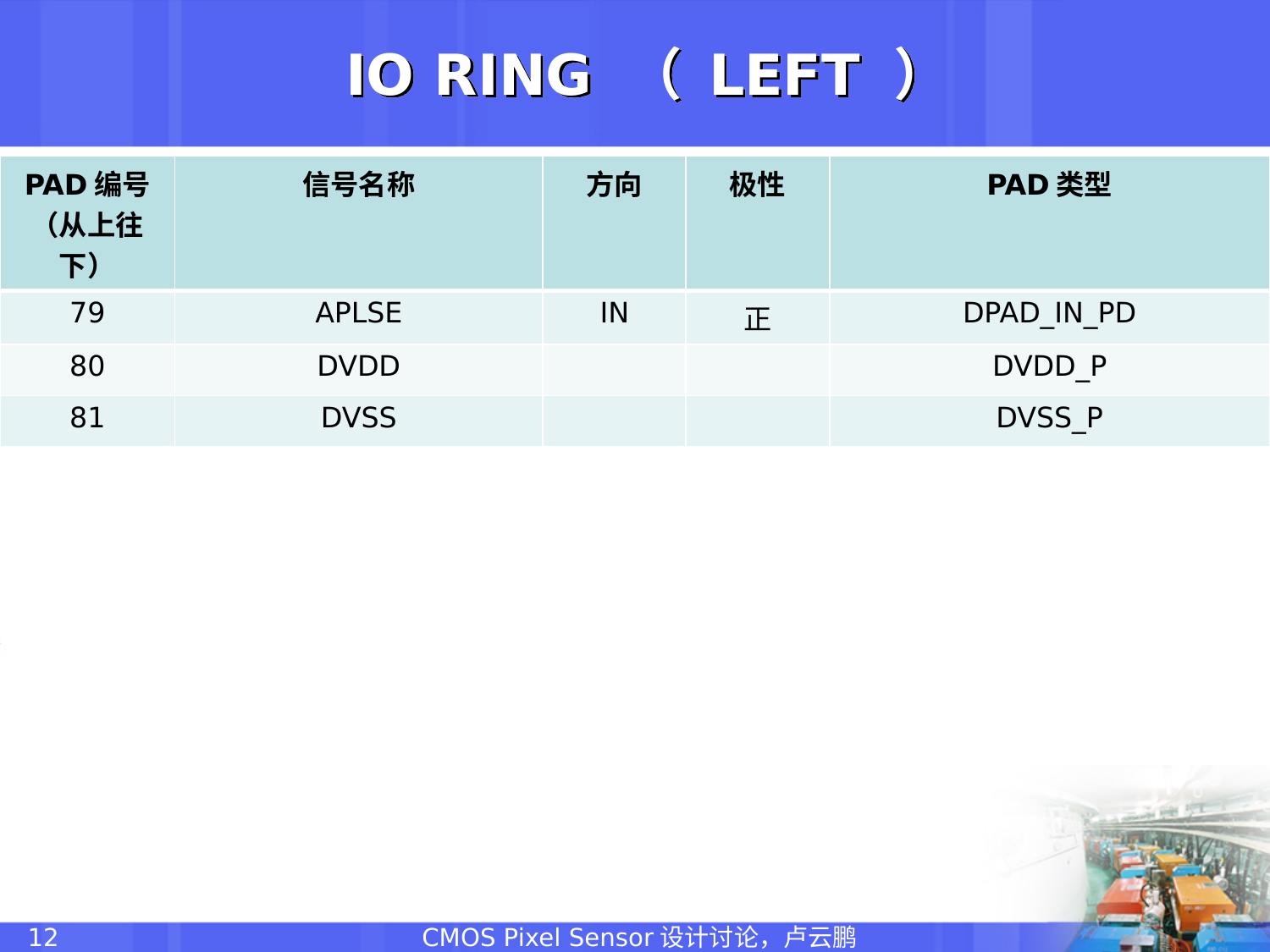

# IO RING （ LEFT ）
| PAD编号（从上往下） | 信号名称 | 方向 | 极性 | PAD类型 |
| --- | --- | --- | --- | --- |
| 79 | APLSE | IN | 正 | DPAD\_IN\_PD |
| 80 | DVDD |  |  | DVDD\_P |
| 81 | DVSS |  |  | DVSS\_P |
CMOS Pixel Sensor设计讨论，卢云鹏
12